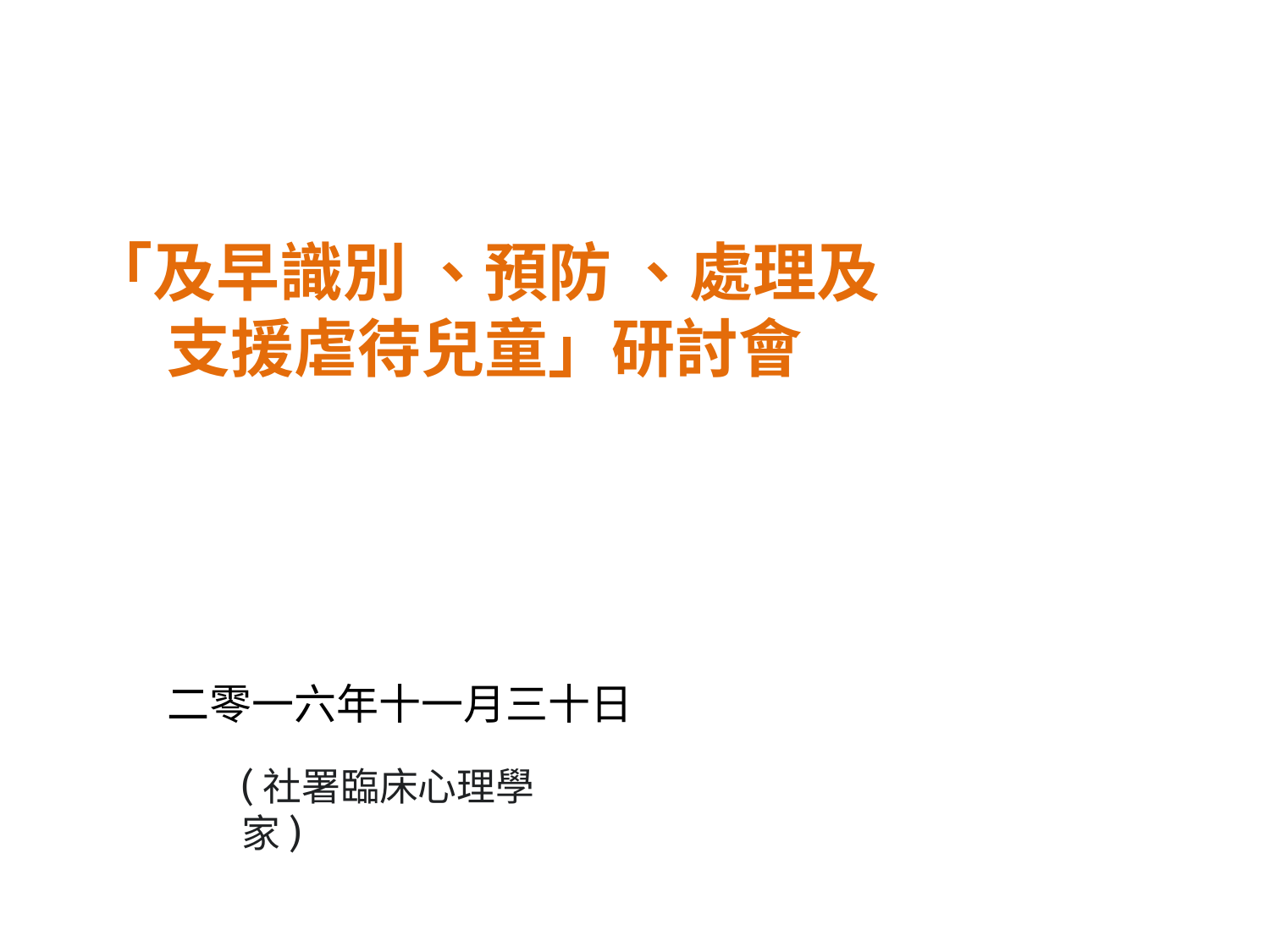

「及早識別 、預防 、處理及支援虐待兒童」研討會
二零一六年十一月三十日
(社署臨床心理學家)